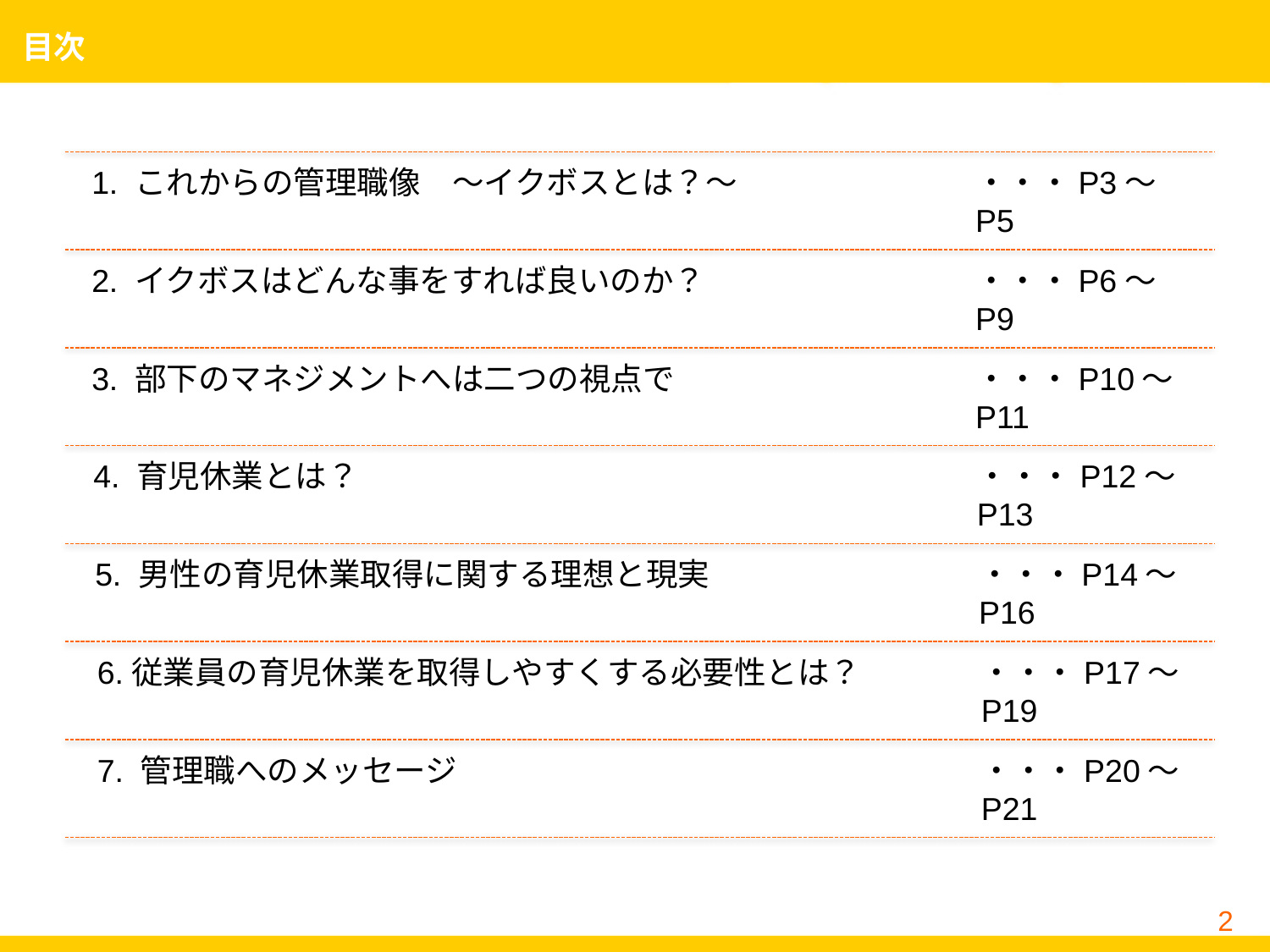

# 目次
1. これからの管理職像　～イクボスとは？～	・・・P3～P5
2. イクボスはどんな事をすれば良いのか？	・・・P6～P9
3. 部下のマネジメントへは二つの視点で	・・・P10～P11
4. 育児休業とは？	・・・P12～P13
5. 男性の育児休業取得に関する理想と現実	・・・P14～P16
6.従業員の育児休業を取得しやすくする必要性とは？	・・・P17～P19
7. 管理職へのメッセージ	・・・P20～P21
2